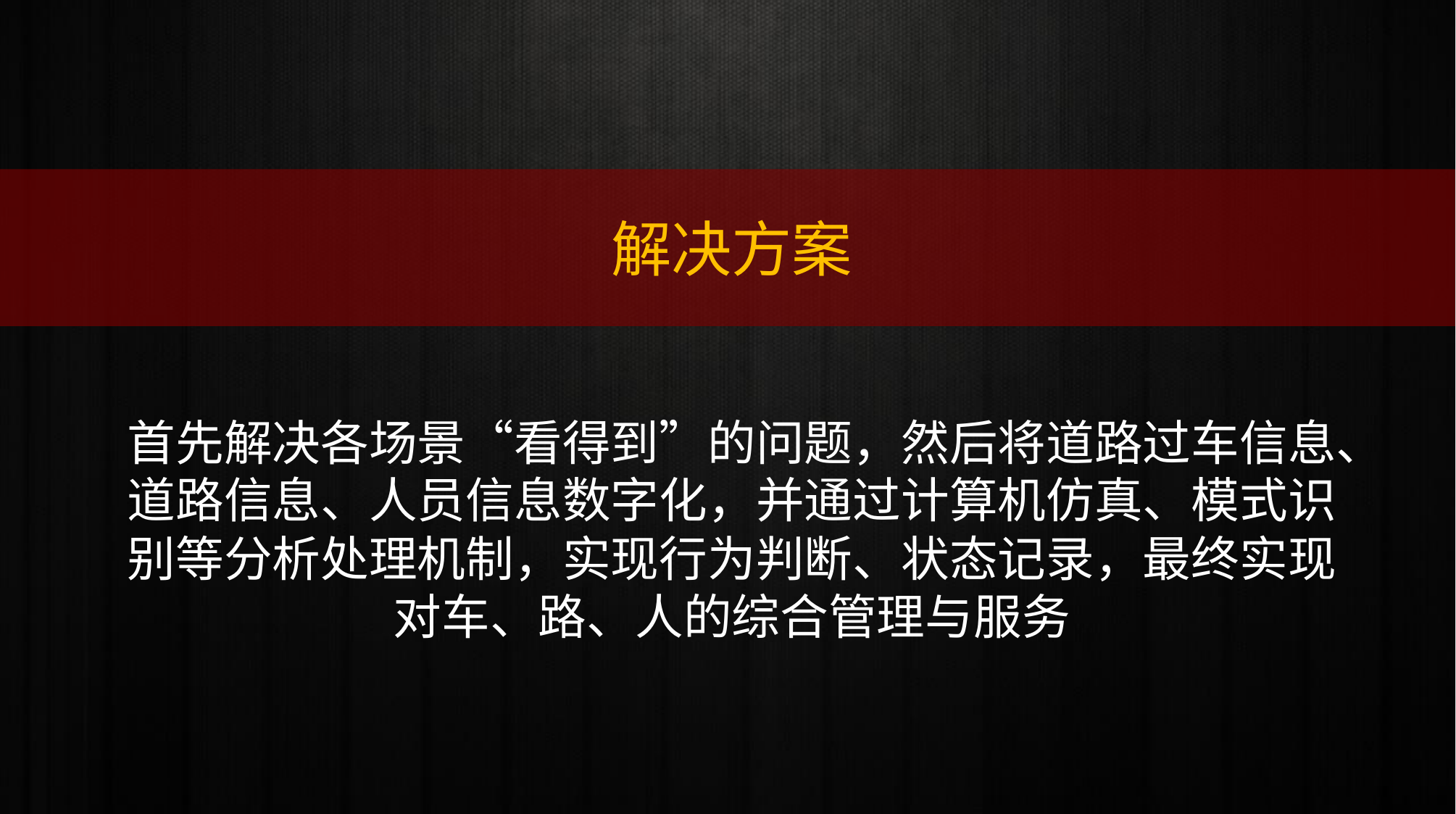

解决方案
首先解决各场景“看得到”的问题，然后将道路过车信息、道路信息、人员信息数字化，并通过计算机仿真、模式识别等分析处理机制，实现行为判断、状态记录，最终实现对车、路、人的综合管理与服务